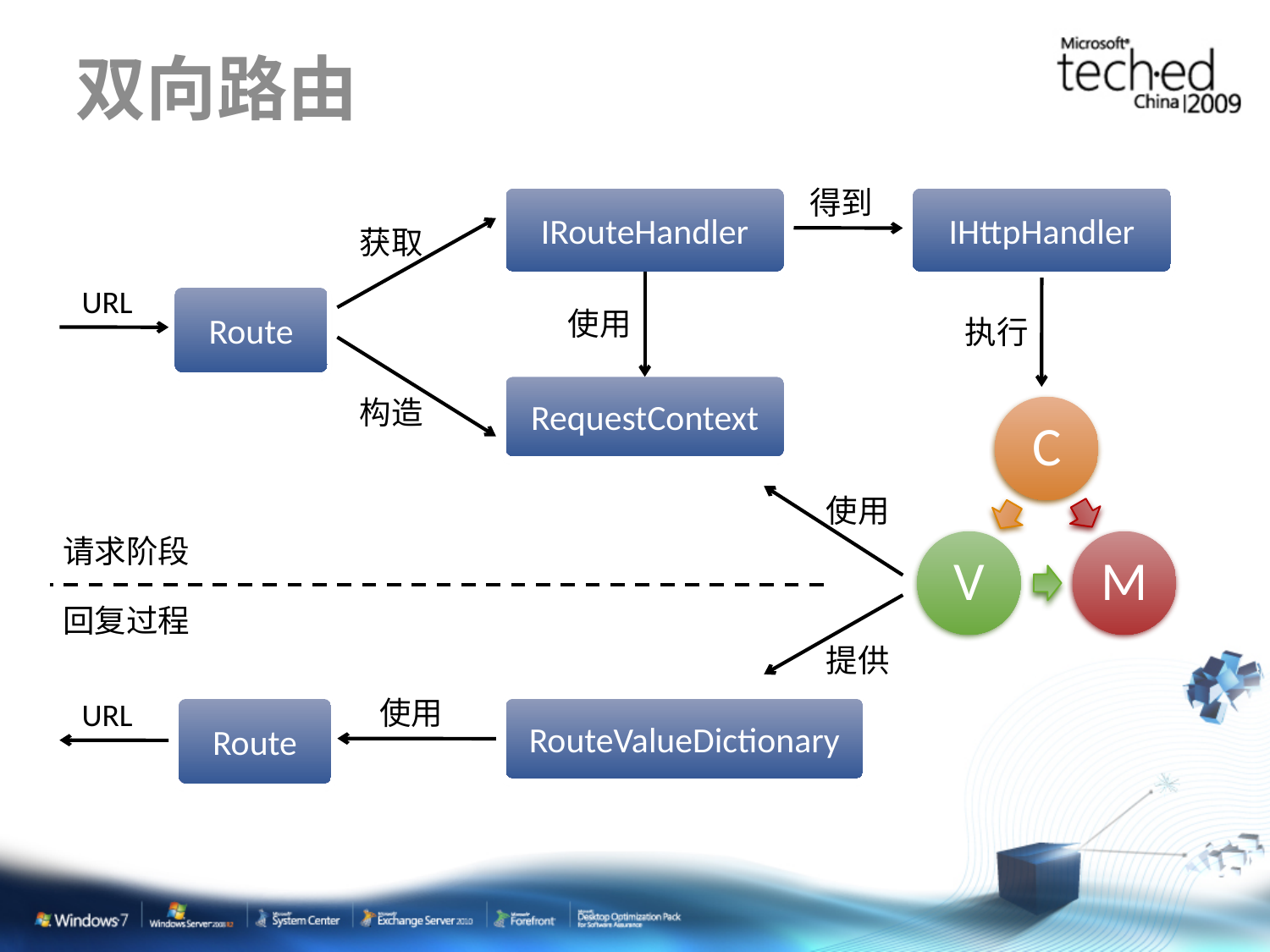

# 双向路由
得到
IRouteHandler
IHttpHandler
获取
URL
Route
使用
执行
RequestContext
构造
C

M

V

使用
请求阶段
回复过程
提供
使用
URL
Route
RouteValueDictionary